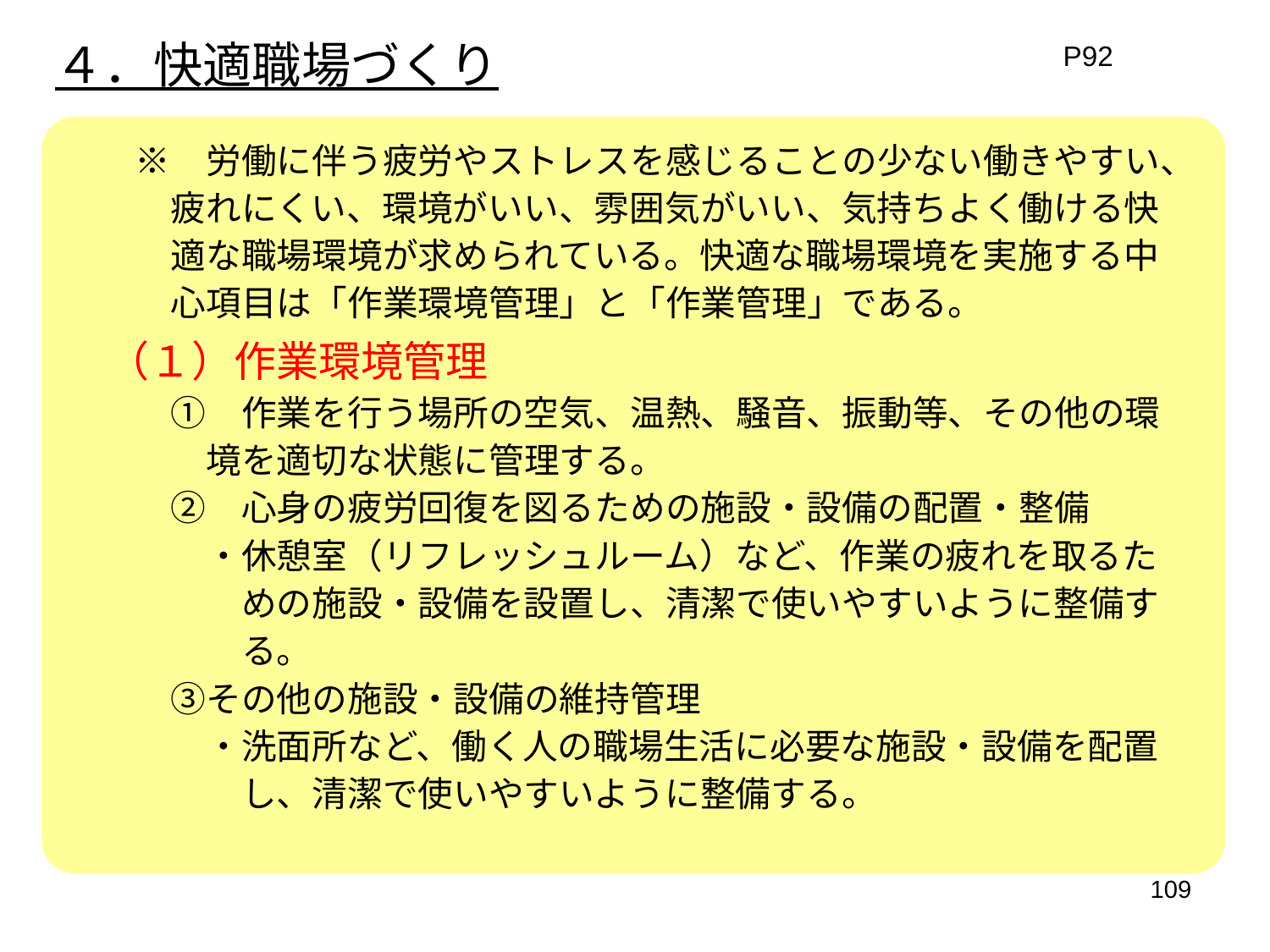

４．快適職場づくり
P92
　　※　労働に伴う疲労やストレスを感じることの少ない働きやすい、
　　　疲れにくい、環境がいい、雰囲気がいい、気持ちよく働ける快
　　　適な職場環境が求められている。快適な職場環境を実施する中
　　　心項目は「作業環境管理」と「作業管理」である。
　（１）作業環境管理
　　　①　作業を行う場所の空気、温熱、騒音、振動等、その他の環
　　　　境を適切な状態に管理する。
　　　②　心身の疲労回復を図るための施設・設備の配置・整備
　　　　・休憩室（リフレッシュルーム）など、作業の疲れを取るた
　　　　　めの施設・設備を設置し、清潔で使いやすいように整備す
　　　　　る。
　　　③その他の施設・設備の維持管理
　　　　・洗面所など、働く人の職場生活に必要な施設・設備を配置
　　　　　し、清潔で使いやすいように整備する。
109